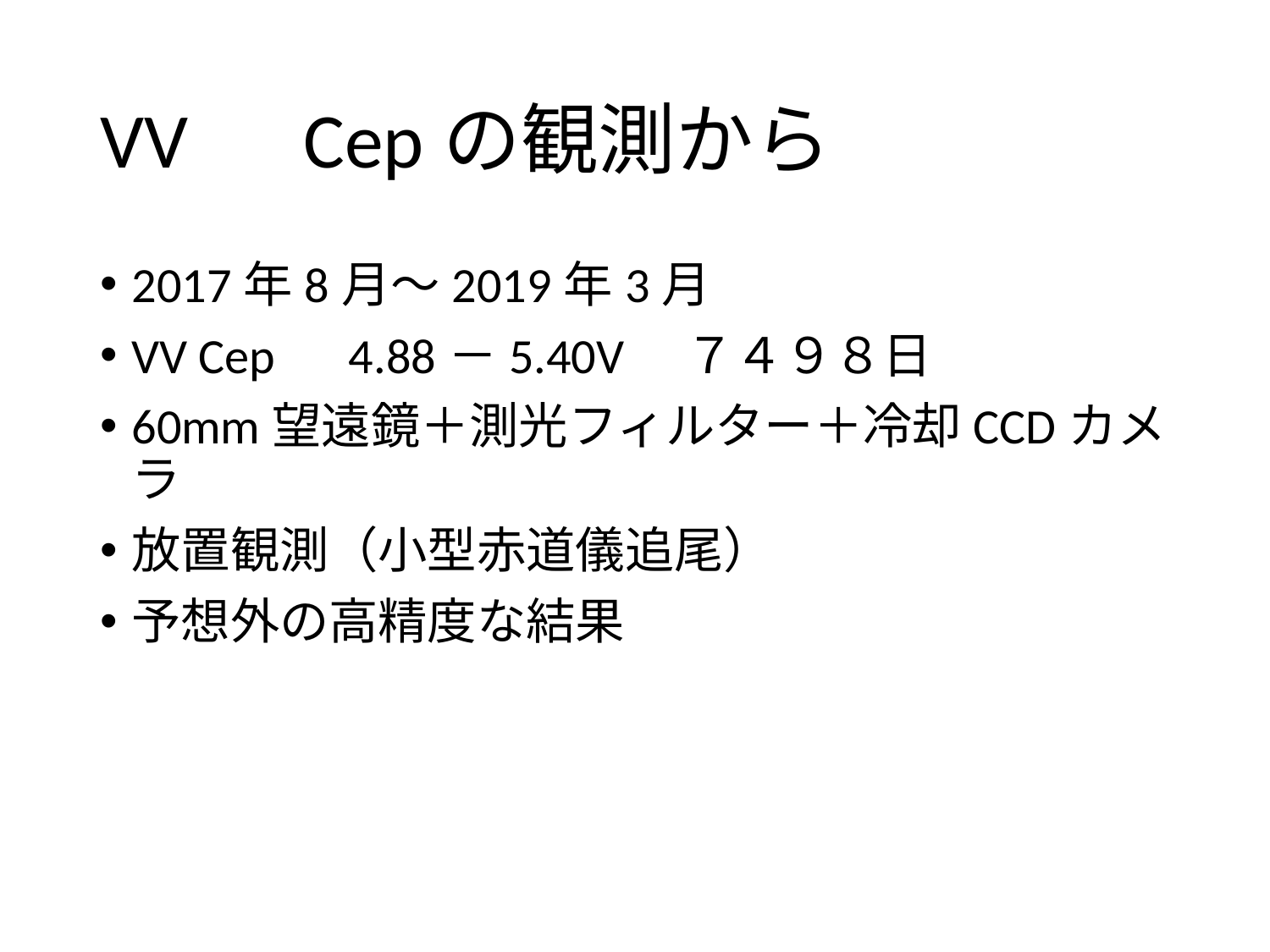

# VV　Cepの観測から
2017年8月～2019年3月
VV Cep　4.88－5.40V　７４９８日
60mm望遠鏡＋測光フィルター＋冷却CCDカメラ
放置観測（小型赤道儀追尾）
予想外の高精度な結果